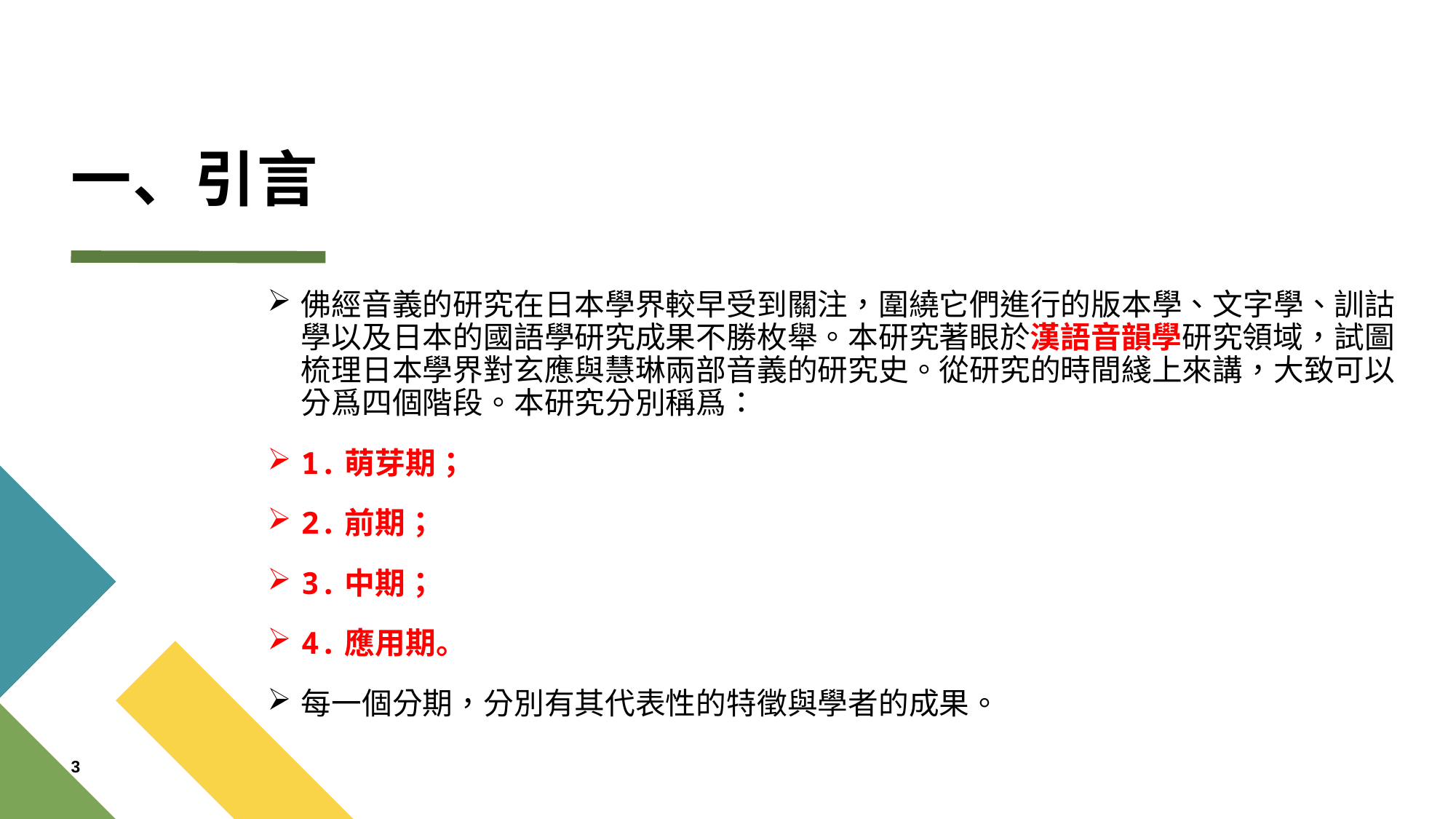

# 一、引言
佛經音義的研究在日本學界較早受到關注，圍繞它們進行的版本學、文字學、訓詁學以及日本的國語學研究成果不勝枚舉。本研究著眼於漢語音韻學研究領域，試圖梳理日本學界對玄應與慧琳兩部音義的研究史。從研究的時間綫上來講，大致可以分爲四個階段。本研究分別稱爲：
1.萌芽期；
2.前期；
3.中期；
4.應用期。
每一個分期，分別有其代表性的特徵與學者的成果。

3